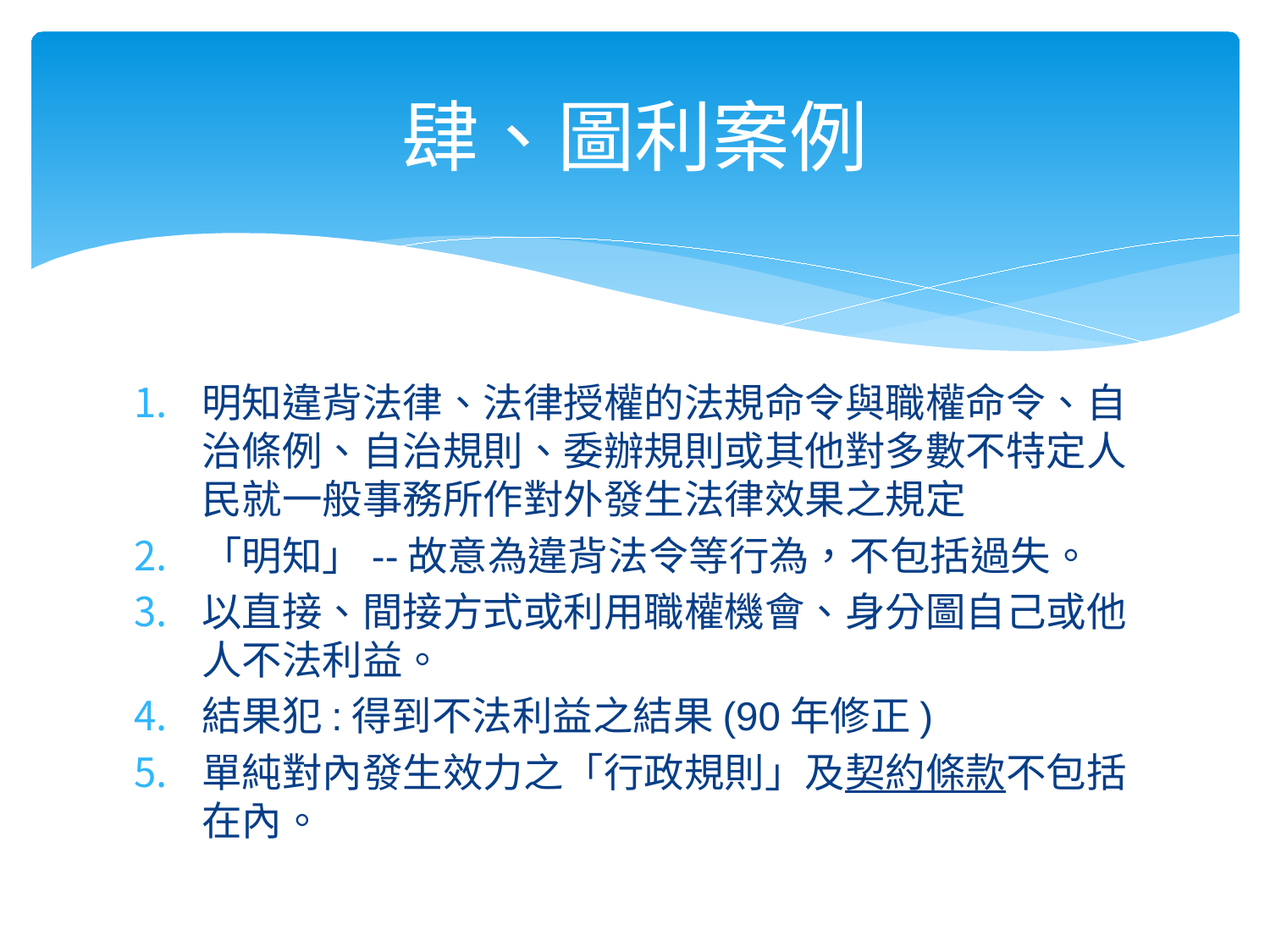

# 肆、圖利案例
明知違背法律、法律授權的法規命令與職權命令、自治條例、自治規則、委辦規則或其他對多數不特定人民就一般事務所作對外發生法律效果之規定
「明知」--故意為違背法令等行為，不包括過失。
以直接、間接方式或利用職權機會、身分圖自己或他人不法利益。
結果犯:得到不法利益之結果(90年修正)
單純對內發生效力之「行政規則」及契約條款不包括在內。